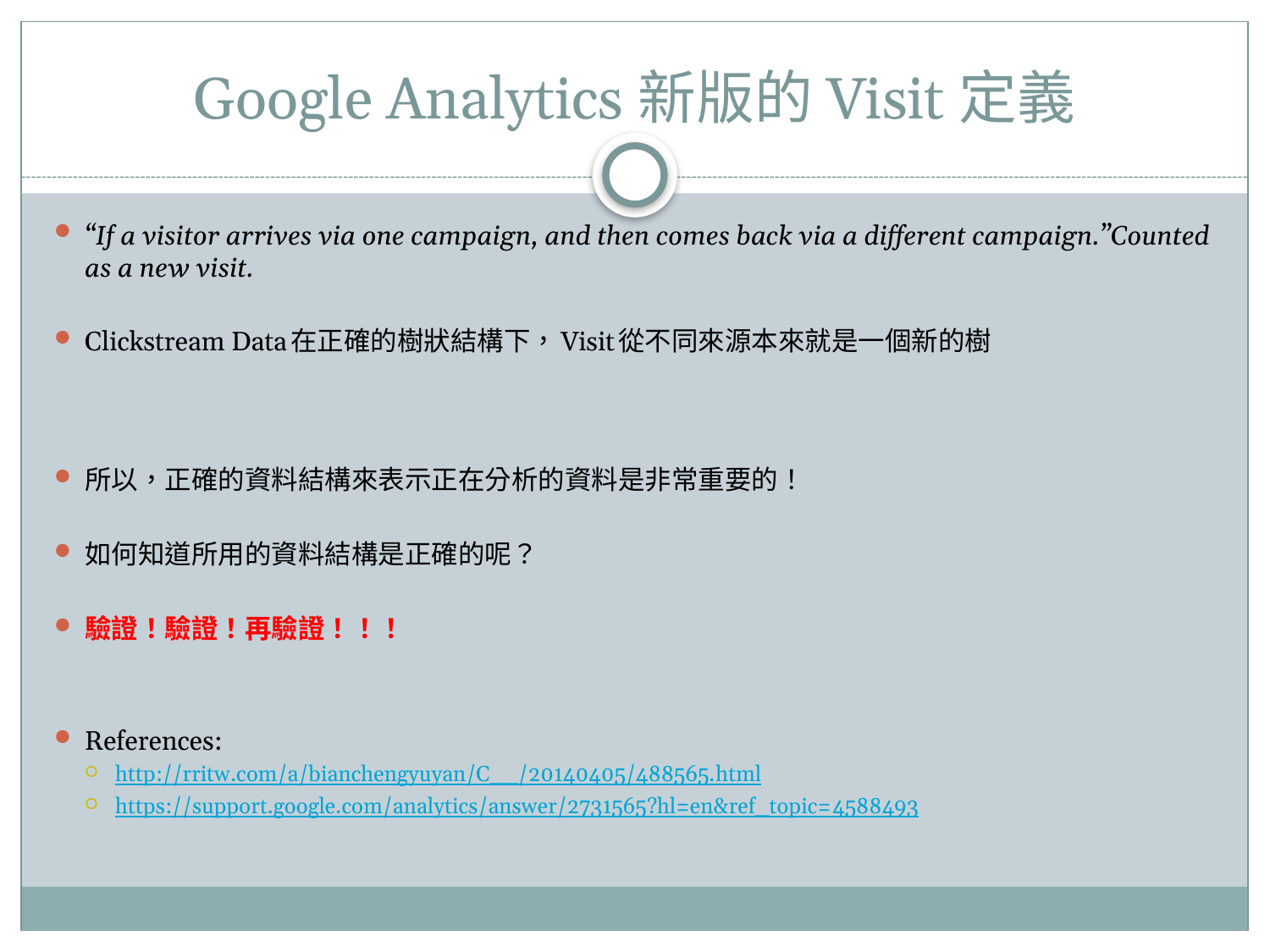

# Google Analytics新版的Visit定義
“If a visitor arrives via one campaign, and then comes back via a different campaign.”Counted as a new visit.

Clickstream Data在正確的樹狀結構下，Visit從不同來源本來就是一個新的樹

所以，正確的資料結構來表示正在分析的資料是非常重要的！

如何知道所用的資料結構是正確的呢？

驗證！驗證！再驗證！！！

References:
http://rritw.com/a/bianchengyuyan/C__/20140405/488565.html
https://support.google.com/analytics/answer/2731565?hl=en&ref_topic=4588493